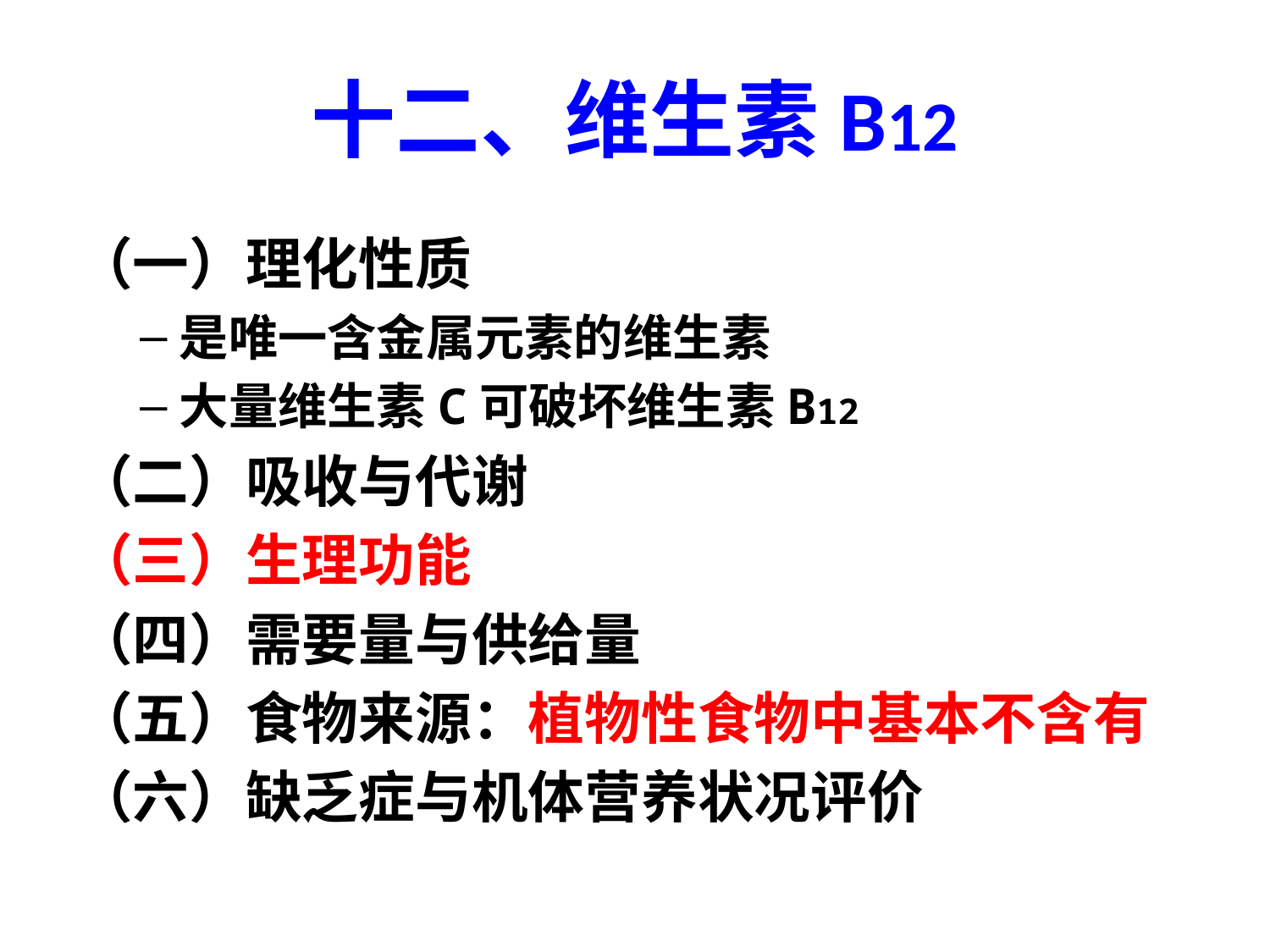

# 十二、维生素B12
（一）理化性质
是唯一含金属元素的维生素
大量维生素C可破坏维生素B12
（二）吸收与代谢
（三）生理功能
（四）需要量与供给量
（五）食物来源：植物性食物中基本不含有
（六）缺乏症与机体营养状况评价